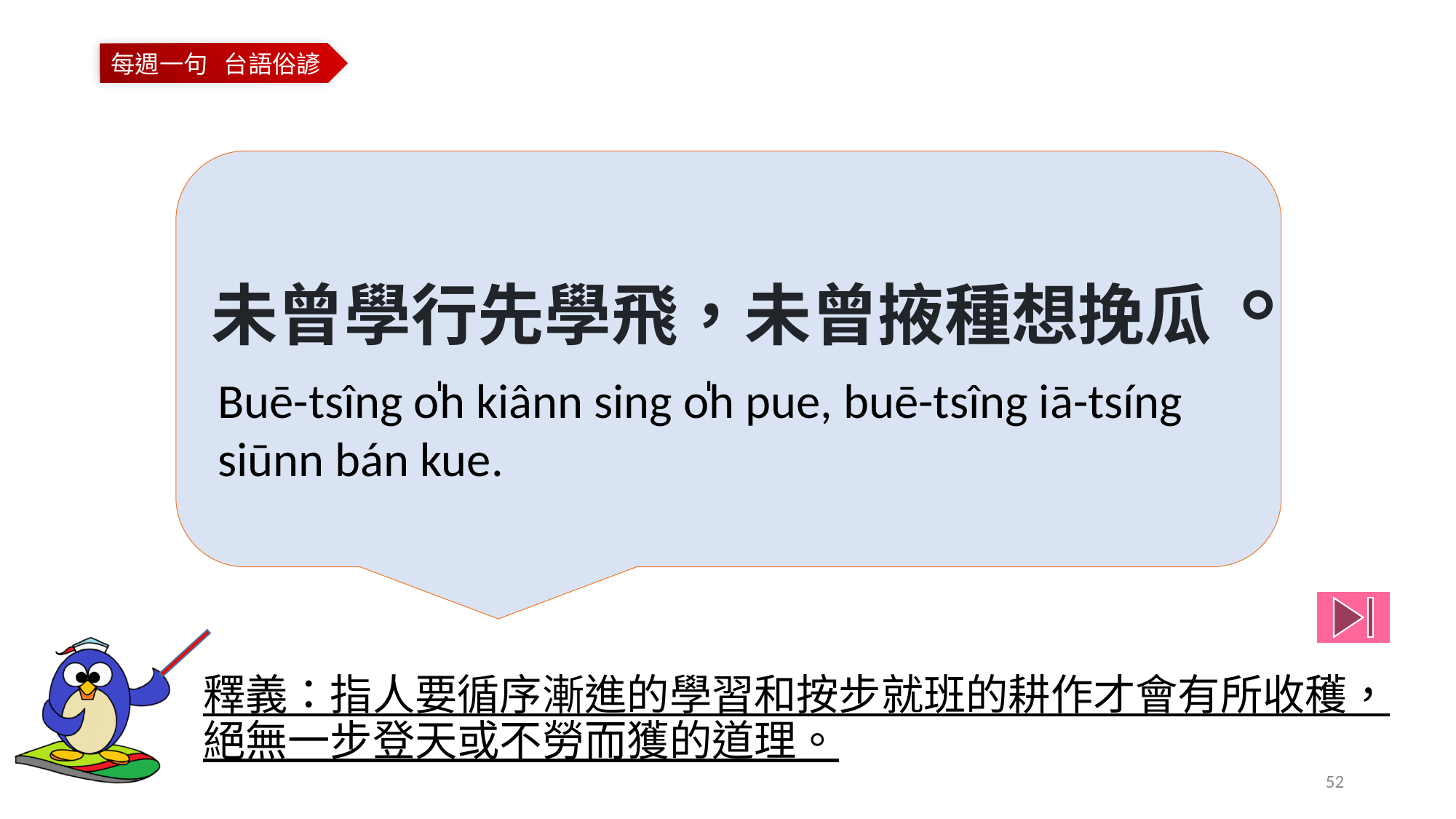

未曾學行先學飛，未曾掖種想挽瓜。
Buē-tsîng o̍h kiânn sing o̍h pue, buē-tsîng iā-tsíng
siūnn bán kue.

釋義：指人要循序漸進的學習和按步就班的耕作才會有所收穫，絕無一步登天或不勞而獲的道理。
52